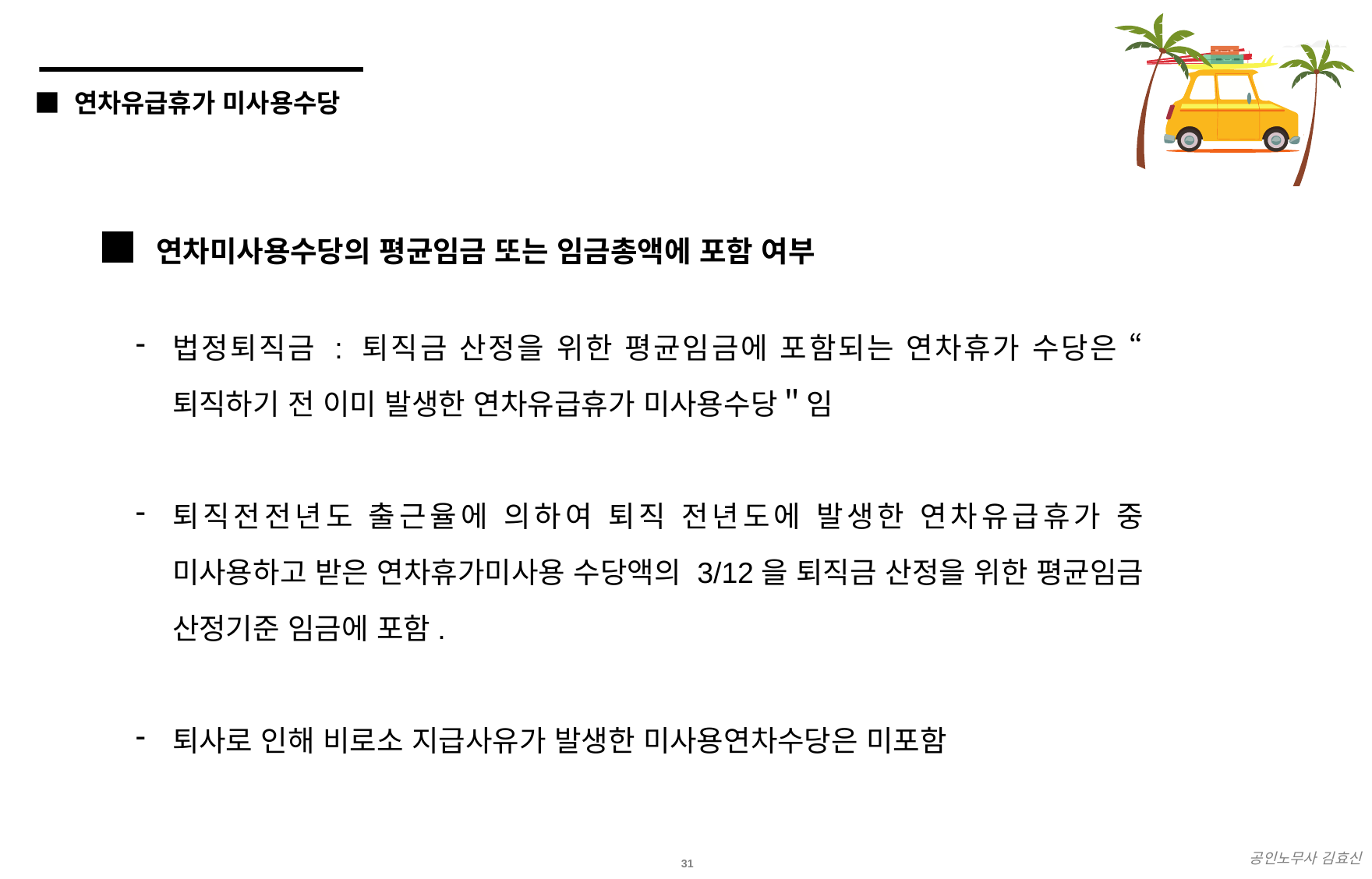

■ 연차유급휴가 미사용수당
■ 연차미사용수당의 평균임금 또는 임금총액에 포함 여부
법정퇴직금 : 퇴직금 산정을 위한 평균임금에 포함되는 연차휴가 수당은 “퇴직하기 전 이미 발생한 연차유급휴가 미사용수당＂임

퇴직전전년도 출근율에 의하여 퇴직 전년도에 발생한 연차유급휴가 중 미사용하고 받은 연차휴가미사용 수당액의 3/12을 퇴직금 산정을 위한 평균임금 산정기준 임금에 포함.

퇴사로 인해 비로소 지급사유가 발생한 미사용연차수당은 미포함